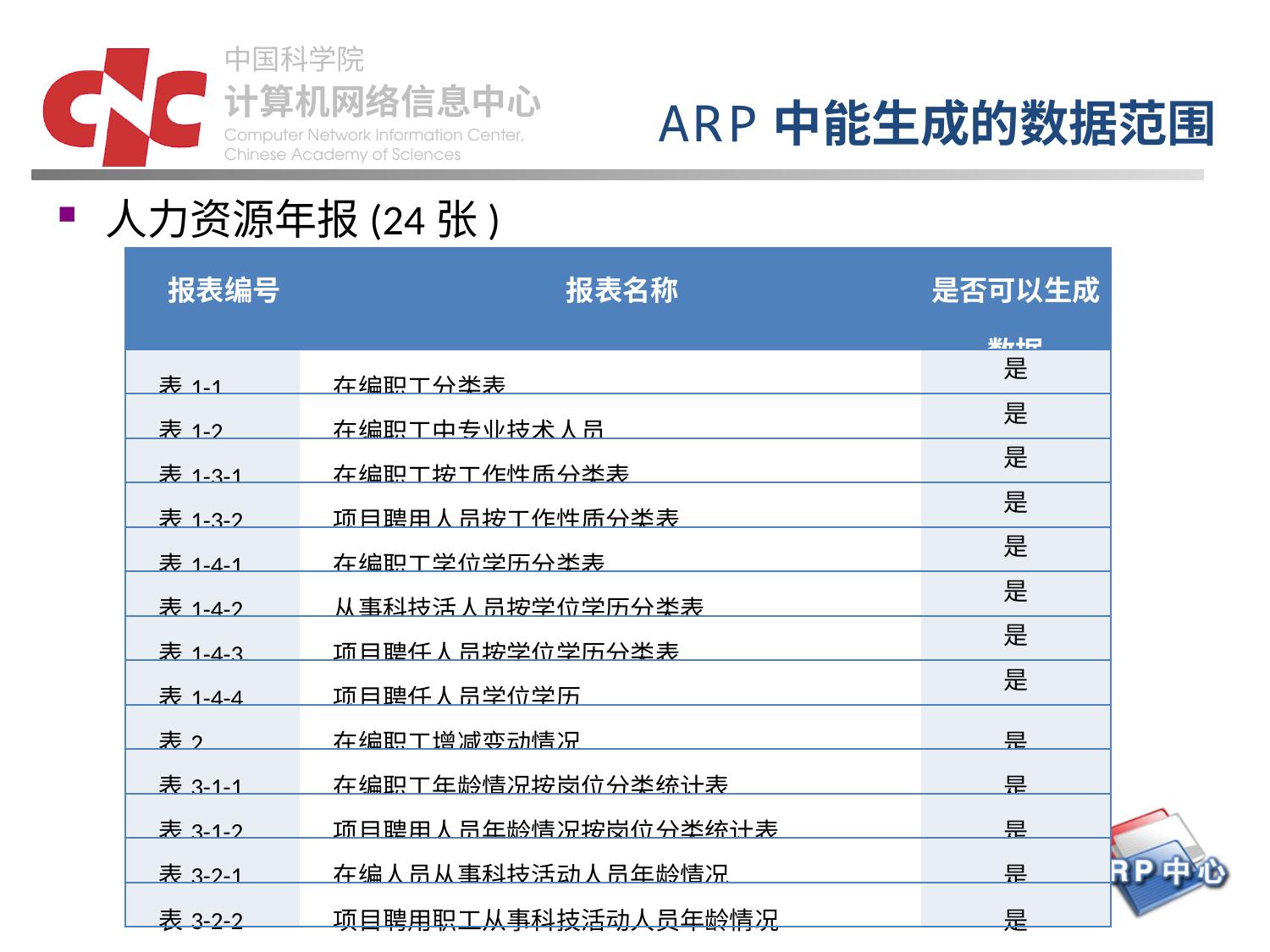

ARP中能生成的数据范围
人力资源年报(24张)
| 报表编号 | 报表名称 | 是否可以生成数据 |
| --- | --- | --- |
| 表1-1 | 在编职工分类表 | 是 |
| 表1-2 | 在编职工中专业技术人员 | 是 |
| 表1-3-1 | 在编职工按工作性质分类表 | 是 |
| 表1-3-2 | 项目聘用人员按工作性质分类表 | 是 |
| 表1-4-1 | 在编职工学位学历分类表 | 是 |
| 表1-4-2 | 从事科技活人员按学位学历分类表 | 是 |
| 表1-4-3 | 项目聘任人员按学位学历分类表 | 是 |
| 表1-4-4 | 项目聘任人员学位学历 | 是 |
| 表2 | 在编职工增减变动情况 | 是 |
| 表3-1-1 | 在编职工年龄情况按岗位分类统计表 | 是 |
| 表3-1-2 | 项目聘用人员年龄情况按岗位分类统计表 | 是 |
| 表3-2-1 | 在编人员从事科技活动人员年龄情况 | 是 |
| 表3-2-2 | 项目聘用职工从事科技活动人员年龄情况 | 是 |